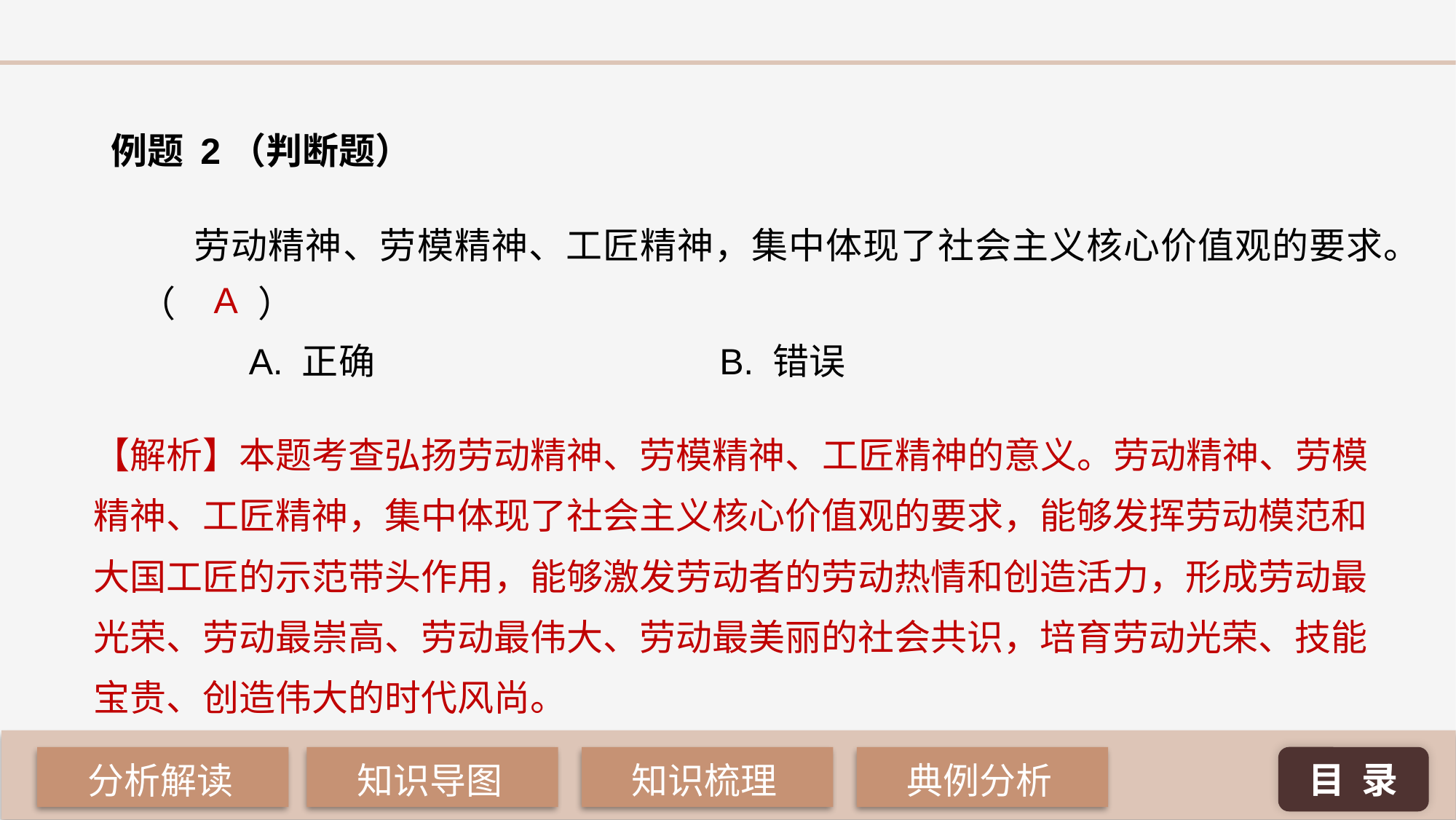

例题 2（判断题）
劳动精神、劳模精神、工匠精神，集中体现了社会主义核心价值观的要求。（          ）
A. 正确                                         B. 错误
A
【解析】本题考查弘扬劳动精神、劳模精神、工匠精神的意义。劳动精神、劳模精神、工匠精神，集中体现了社会主义核心价值观的要求，能够发挥劳动模范和大国工匠的示范带头作用，能够激发劳动者的劳动热情和创造活力，形成劳动最光荣、劳动最崇高、劳动最伟大、劳动最美丽的社会共识，培育劳动光荣、技能宝贵、创造伟大的时代风尚。